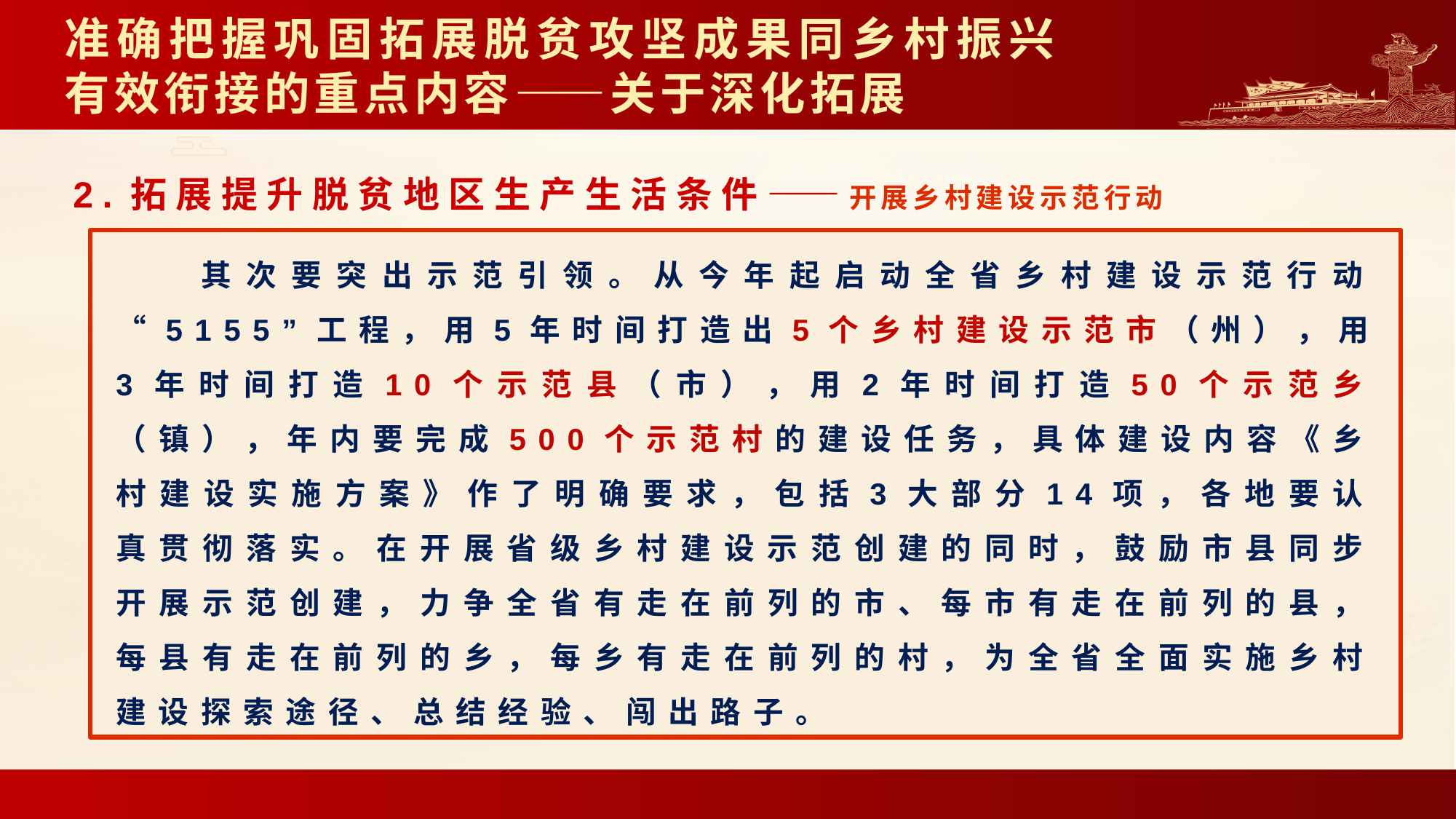

# 准确把握巩固拓展脱贫攻坚成果同乡村振兴有效衔接的重点内容——关于深化拓展
2.拓展提升脱贫地区生产生活条件——开展乡村建设示范行动
其次要突出示范引领。从今年起启动全省乡村建设示范行动“5155”工程，用5年时间打造出5个乡村建设示范市（州），用3年时间打造10个示范县（市），用2年时间打造50个示范乡（镇），年内要完成500个示范村的建设任务，具体建设内容《乡村建设实施方案》作了明确要求，包括3大部分14项，各地要认真贯彻落实。在开展省级乡村建设示范创建的同时，鼓励市县同步开展示范创建，力争全省有走在前列的市、每市有走在前列的县，每县有走在前列的乡，每乡有走在前列的村，为全省全面实施乡村建设探索途径、总结经验、闯出路子。